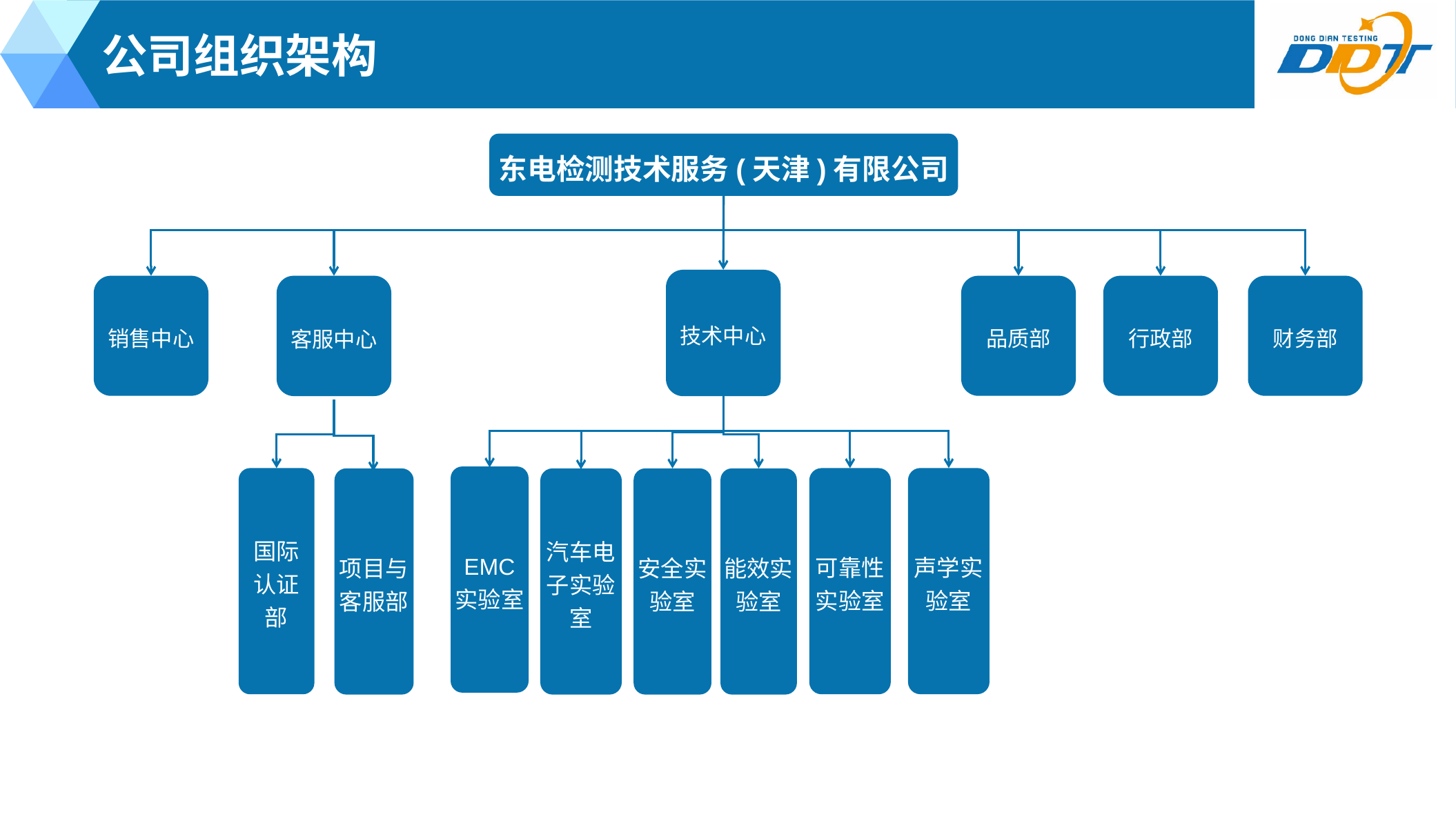

公司组织架构
东电检测技术服务(天津)有限公司
技术中心
销售中心
客服中心
品质部
行政部
财务部
EMC
实验室
声学实验室
国际认证部
可靠性实验室
项目与客服部
汽车电子实验室
安全实验室
能效实验室